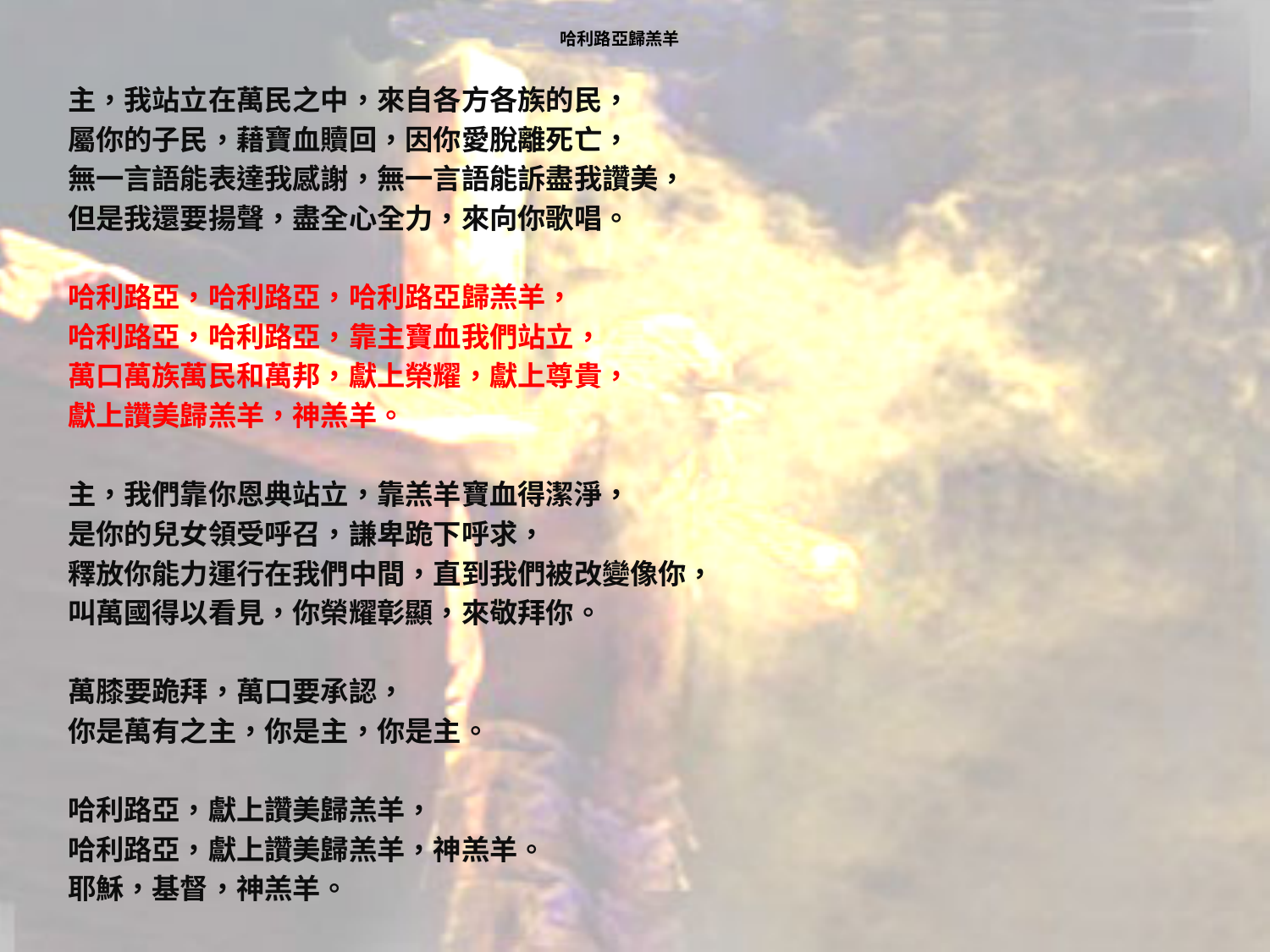

# 哈利路亞歸羔羊
主，我站立在萬民之中，來自各方各族的民，
屬你的子民，藉寶血贖回，因你愛脫離死亡，
無一言語能表達我感謝，無一言語能訴盡我讚美，
但是我還要揚聲，盡全心全力，來向你歌唱。

哈利路亞，哈利路亞，哈利路亞歸羔羊，
哈利路亞，哈利路亞，靠主寶血我們站立，
萬口萬族萬民和萬邦，獻上榮耀，獻上尊貴，
獻上讚美歸羔羊，神羔羊。

主，我們靠你恩典站立，靠羔羊寶血得潔淨，
是你的兒女領受呼召，謙卑跪下呼求，
釋放你能力運行在我們中間，直到我們被改變像你，
叫萬國得以看見，你榮耀彰顯，來敬拜你。

萬膝要跪拜，萬口要承認，
你是萬有之主，你是主，你是主。

哈利路亞，獻上讚美歸羔羊，
哈利路亞，獻上讚美歸羔羊，神羔羊。
耶穌，基督，神羔羊。